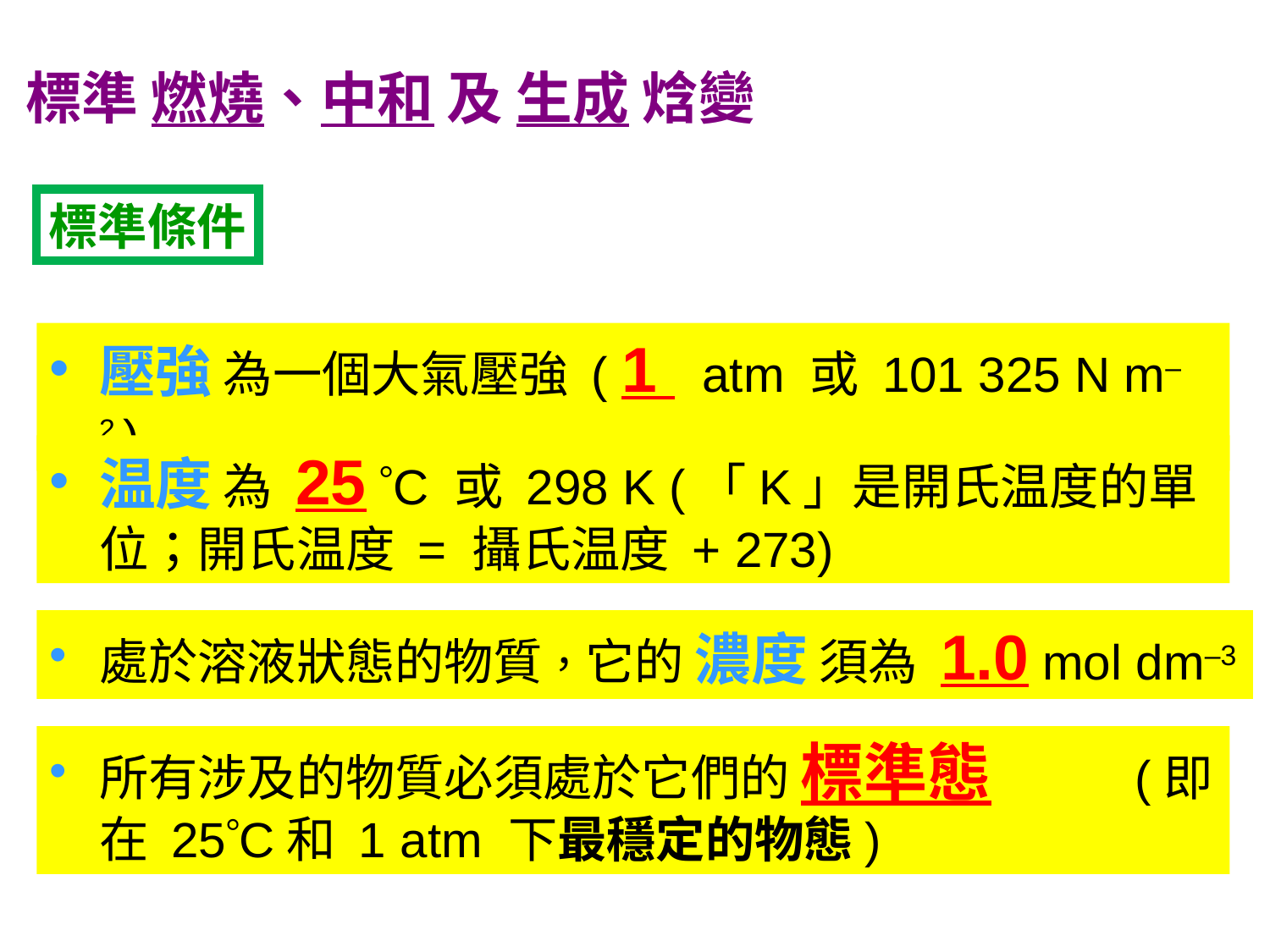

標準 燃燒、中和 及 生成 焓變
標準條件
壓強 為一個大氣壓強 ( 1   atm 或 101 325 N m–2 )
温度 為 25 °C 或 298 K (「K」是開氏温度的單位；開氏温度 = 攝氏温度 + 273)
處於溶液狀態的物質，它的 濃度 須為 1.0 mol dm–3
所有涉及的物質必須處於它們的 標準態            (即在 25°C和 1 atm 下最穩定的物態)